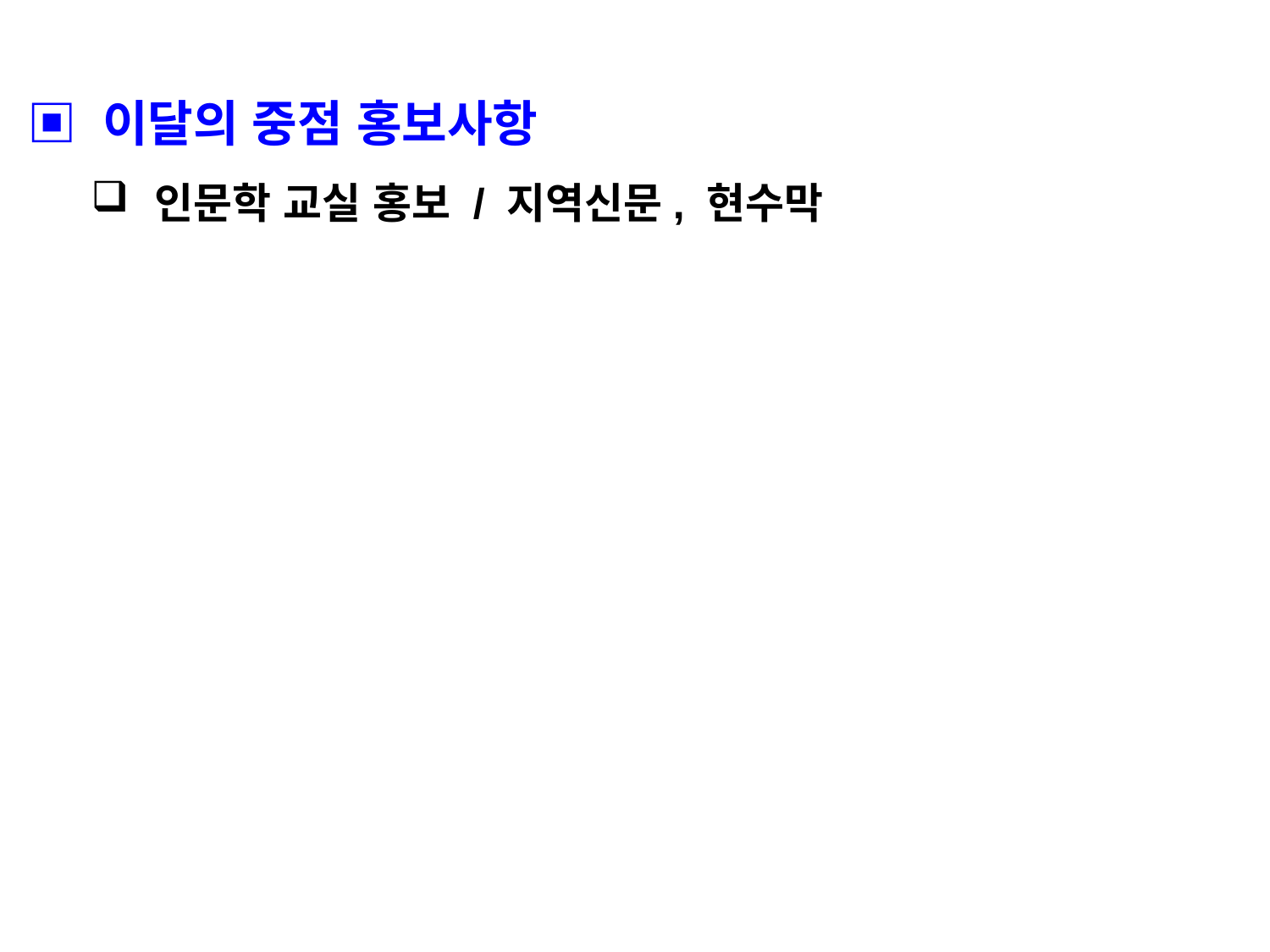

▣ 이달의 중점 홍보사항
인문학 교실 홍보 / 지역신문, 현수막